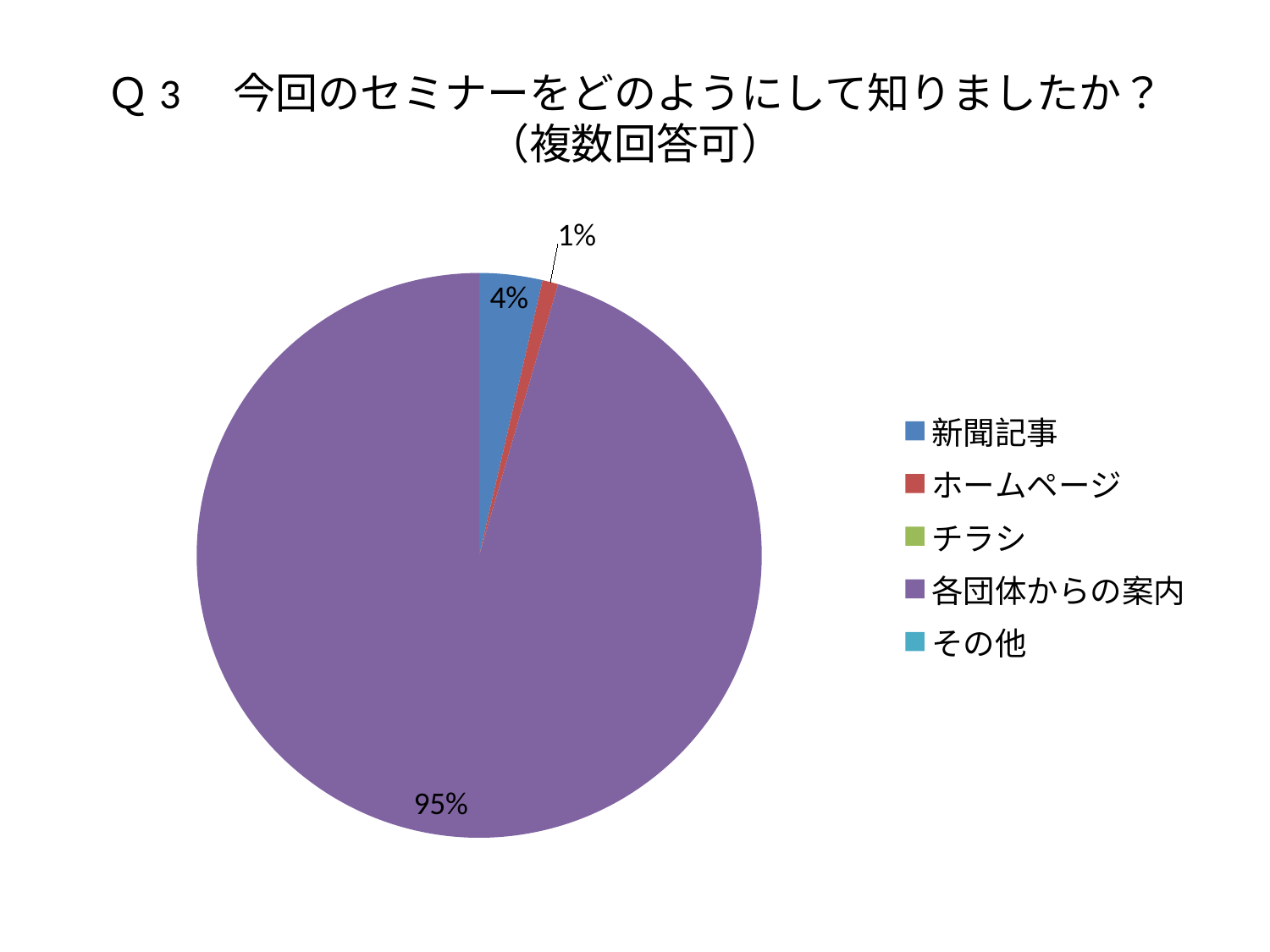

# Ｑ3　今回のセミナーをどのようにして知りましたか？ （複数回答可）

### Chart

| Category | 売上高 |
|---|---|
| 新聞記事 | 4.0 |
| ホームページ | 1.0 |
| チラシ | 0.0 |
| 各団体からの案内 | 106.0 |
| その他 | 0.0 |